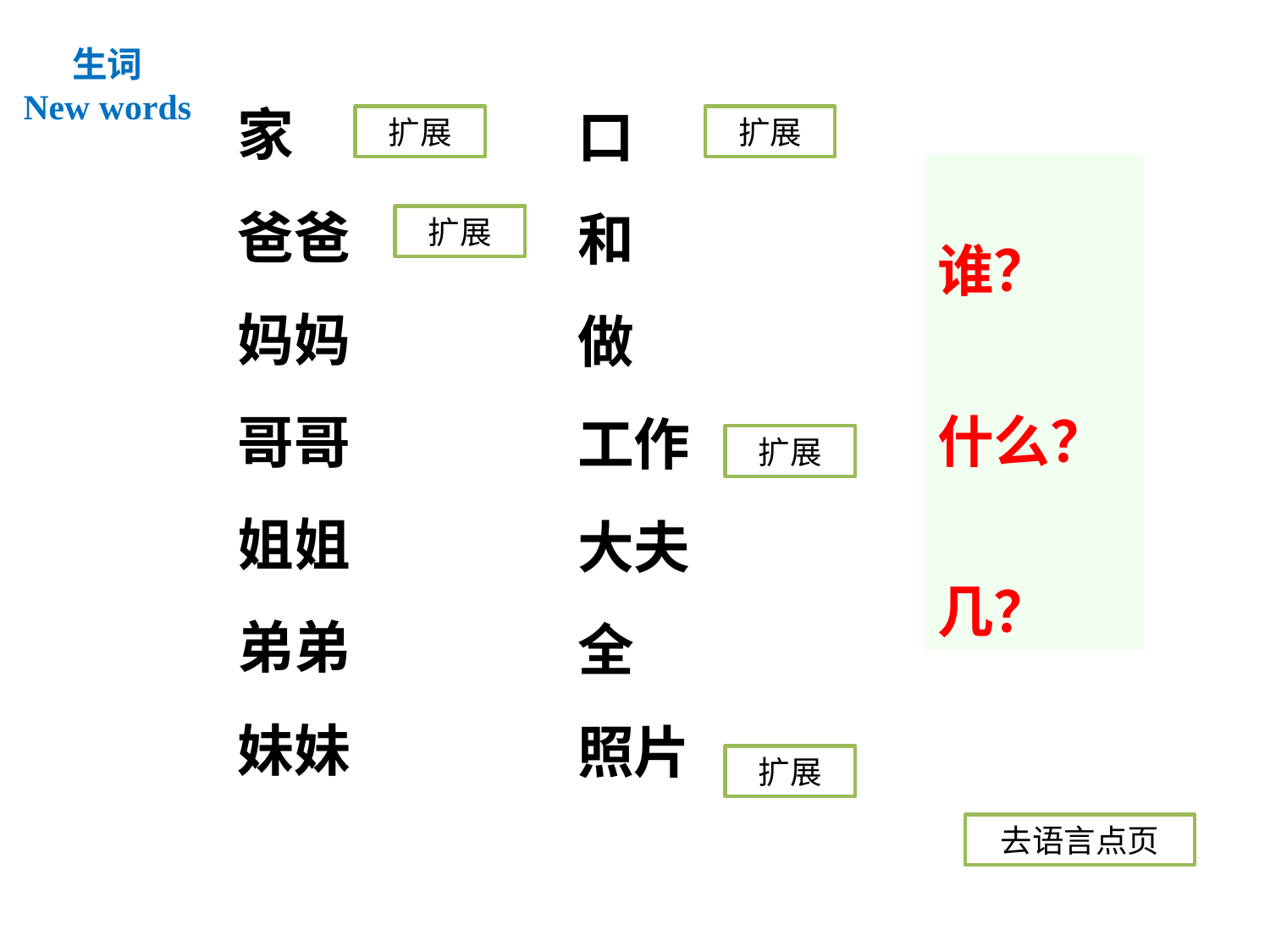

生词
New words
家
爸爸
妈妈
哥哥
姐姐
弟弟
妹妹
口
和
做
工作
大夫
全
照片
扩展
扩展
谁？
什么？
几？
扩展
扩展
扩展
去语言点页